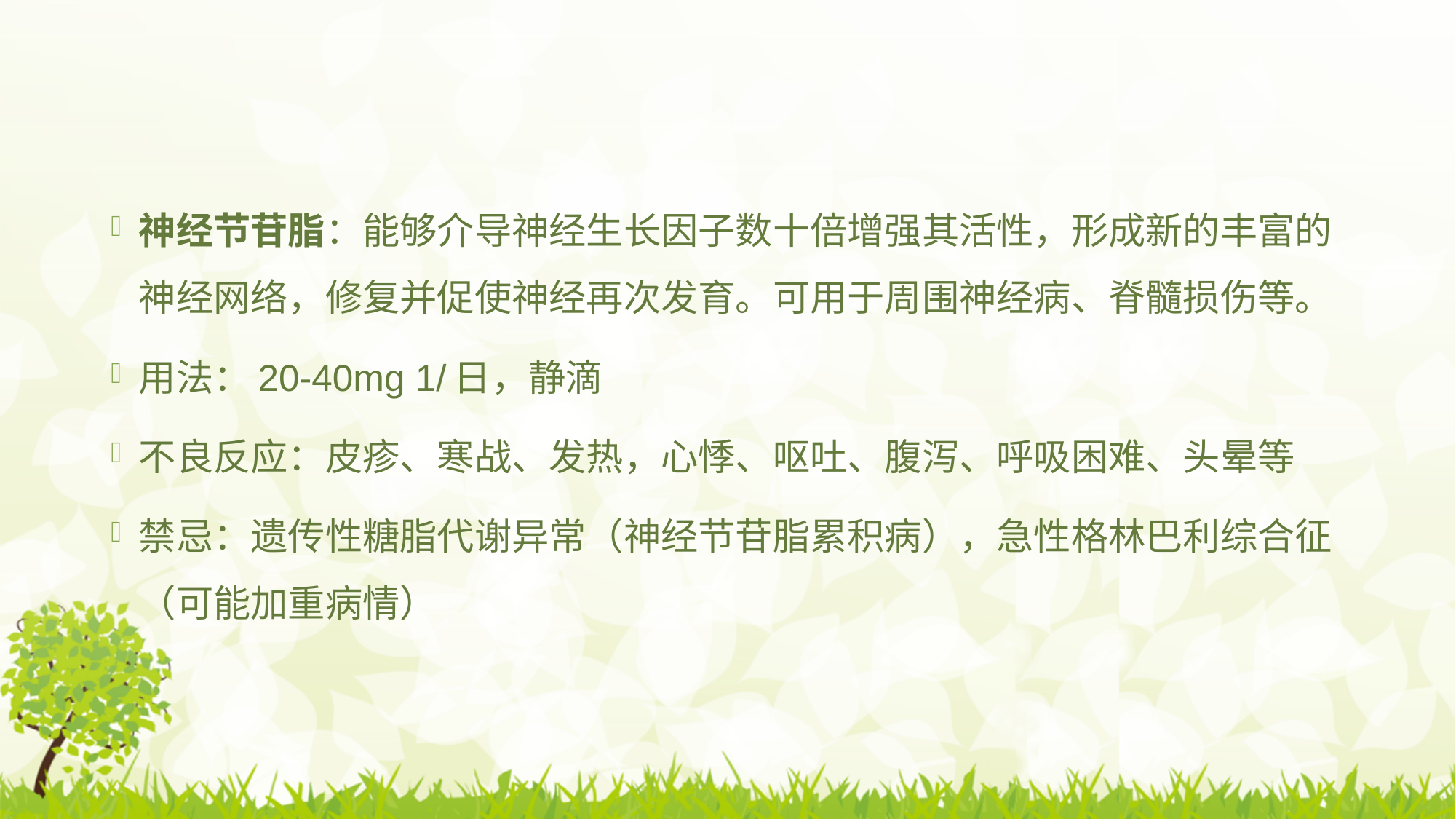

#
神经节苷脂：能够介导神经生长因子数十倍增强其活性，形成新的丰富的神经网络，修复并促使神经再次发育。可用于周围神经病、脊髓损伤等。
用法：20-40mg 1/日，静滴
不良反应：皮疹、寒战、发热，心悸、呕吐、腹泻、呼吸困难、头晕等
禁忌：遗传性糖脂代谢异常（神经节苷脂累积病），急性格林巴利综合征（可能加重病情）